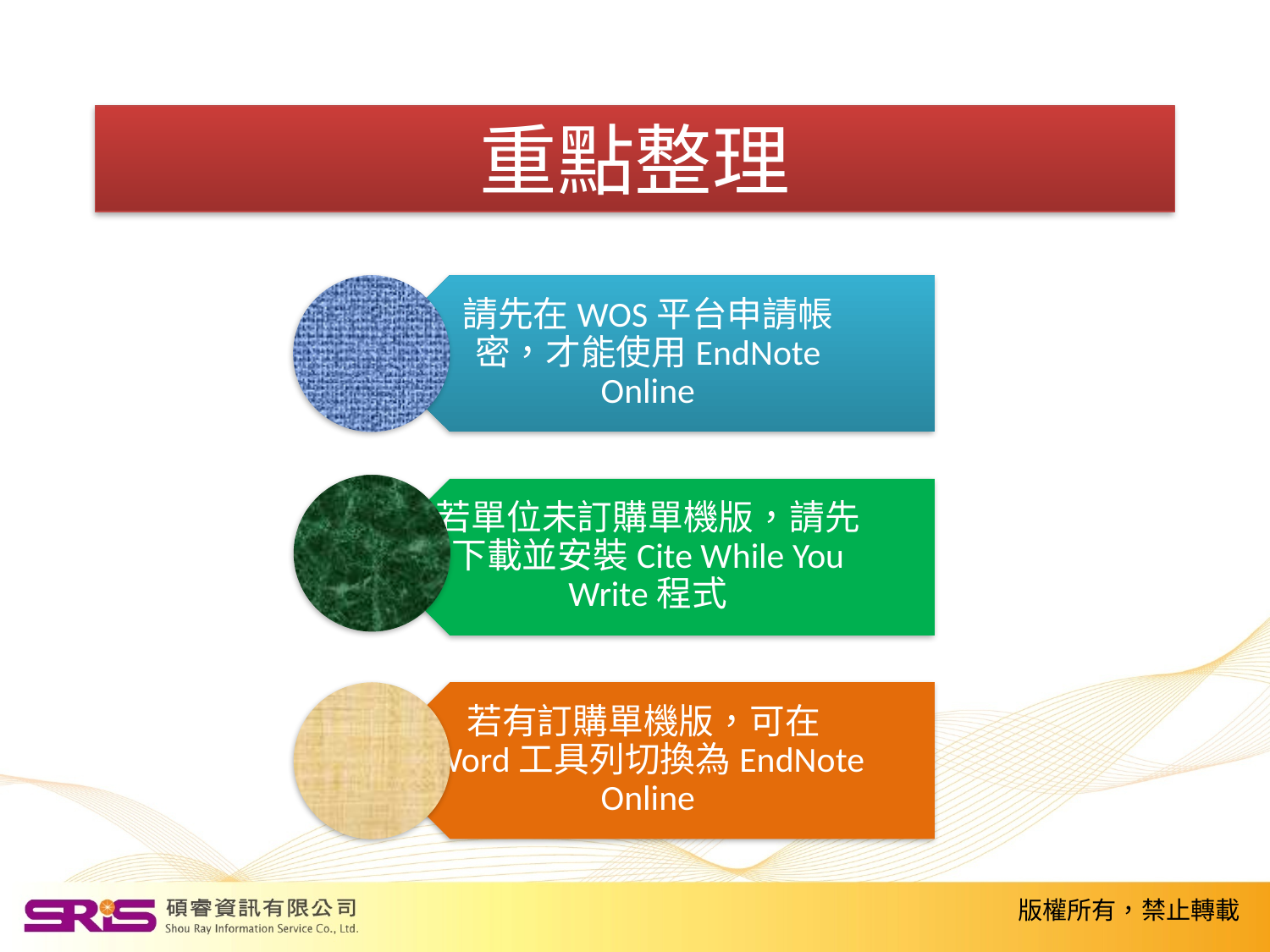

重點整理
請先在WOS平台申請帳密，才能使用EndNote Online
若單位未訂購單機版，請先下載並安裝Cite While You Write程式
若有訂購單機版，可在Word工具列切換為EndNote Online